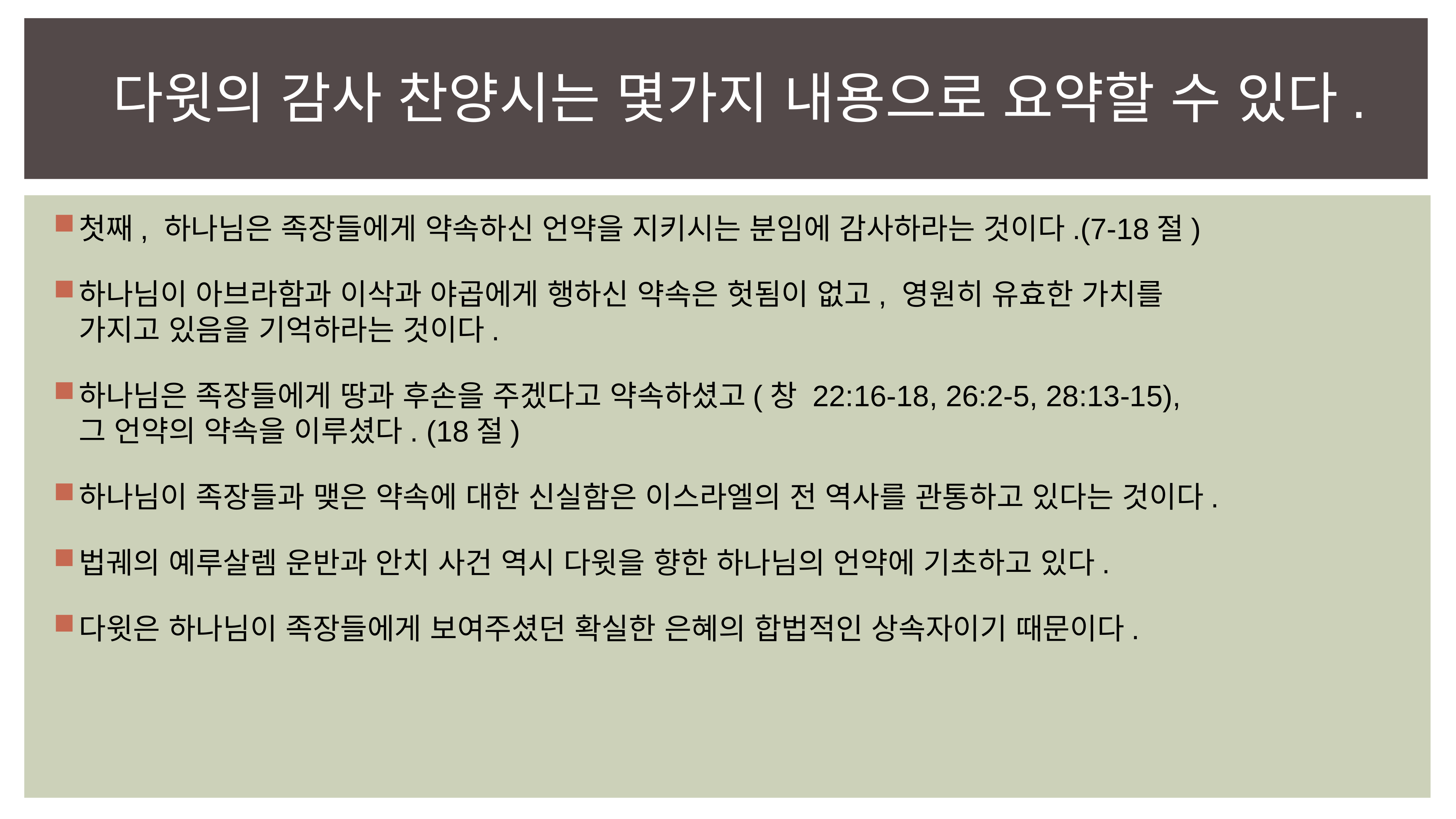

# 다윗의 감사 찬양시는 몇가지 내용으로 요약할 수 있다.

첫째, 하나님은 족장들에게 약속하신 언약을 지키시는 분임에 감사하라는 것이다.(7-18절)
하나님이 아브라함과 이삭과 야곱에게 행하신 약속은 헛됨이 없고, 영원히 유효한 가치를
가지고 있음을 기억하라는 것이다.
하나님은 족장들에게 땅과 후손을 주겠다고 약속하셨고(창 22:16-18, 26:2-5, 28:13-15),
그 언약의 약속을 이루셨다. (18절)
하나님이 족장들과 맺은 약속에 대한 신실함은 이스라엘의 전 역사를 관통하고 있다는 것이다.
법궤의 예루살렘 운반과 안치 사건 역시 다윗을 향한 하나님의 언약에 기초하고 있다.
다윗은 하나님이 족장들에게 보여주셨던 확실한 은혜의 합법적인 상속자이기 때문이다.